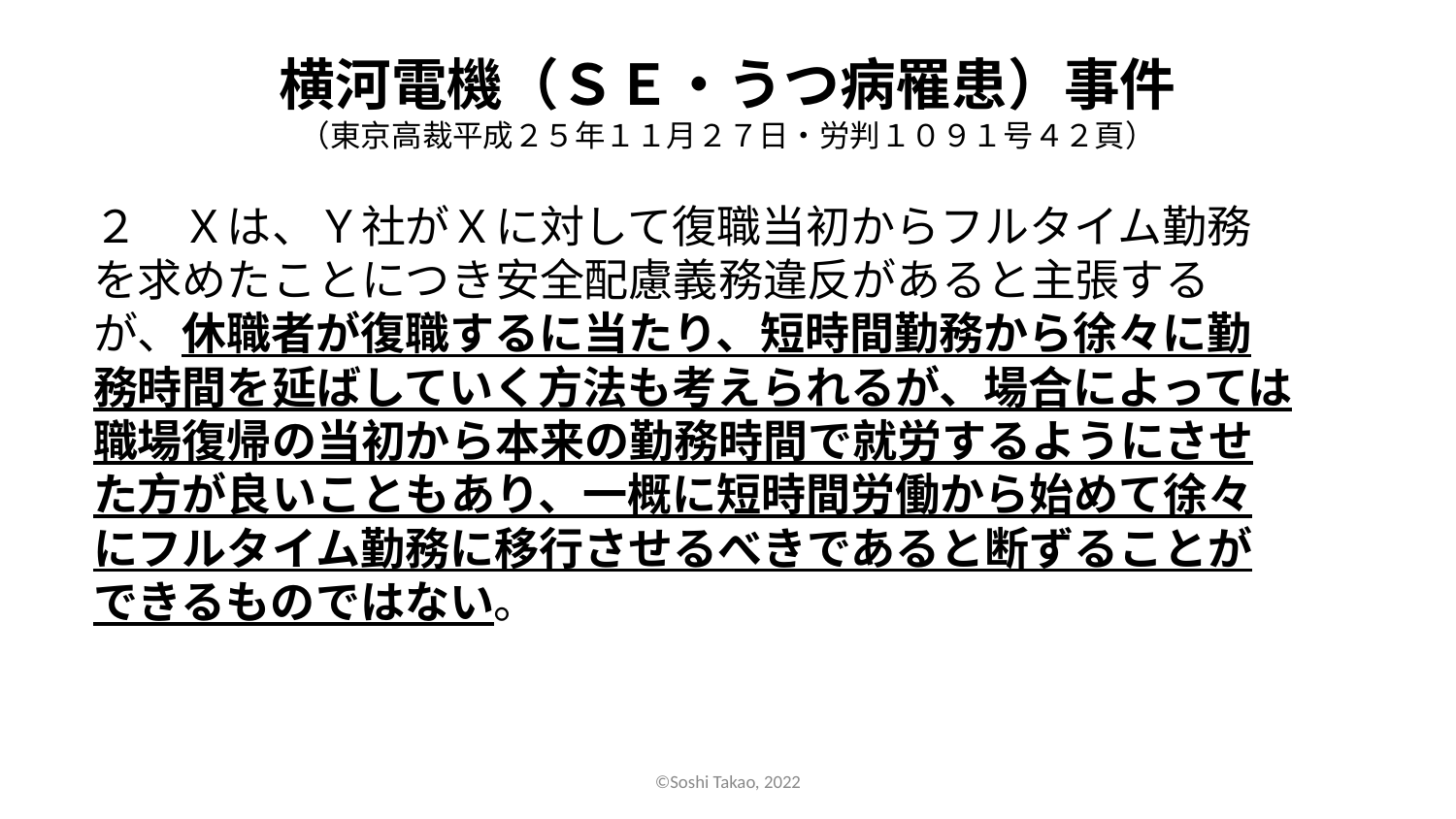

# 横河電機（ＳＥ・うつ病罹患）事件 （東京高裁平成２５年１１月２７日・労判１０９１号４２頁）
２　Ｘは、Ｙ社がＸに対して復職当初からフルタイム勤務を求めたことにつき安全配慮義務違反があると主張するが、休職者が復職するに当たり、短時間勤務から徐々に勤務時間を延ばしていく方法も考えられるが、場合によっては職場復帰の当初から本来の勤務時間で就労するようにさせた方が良いこともあり、一概に短時間労働から始めて徐々にフルタイム勤務に移行させるべきであると断ずることができるものではない。
©Soshi Takao, 2022